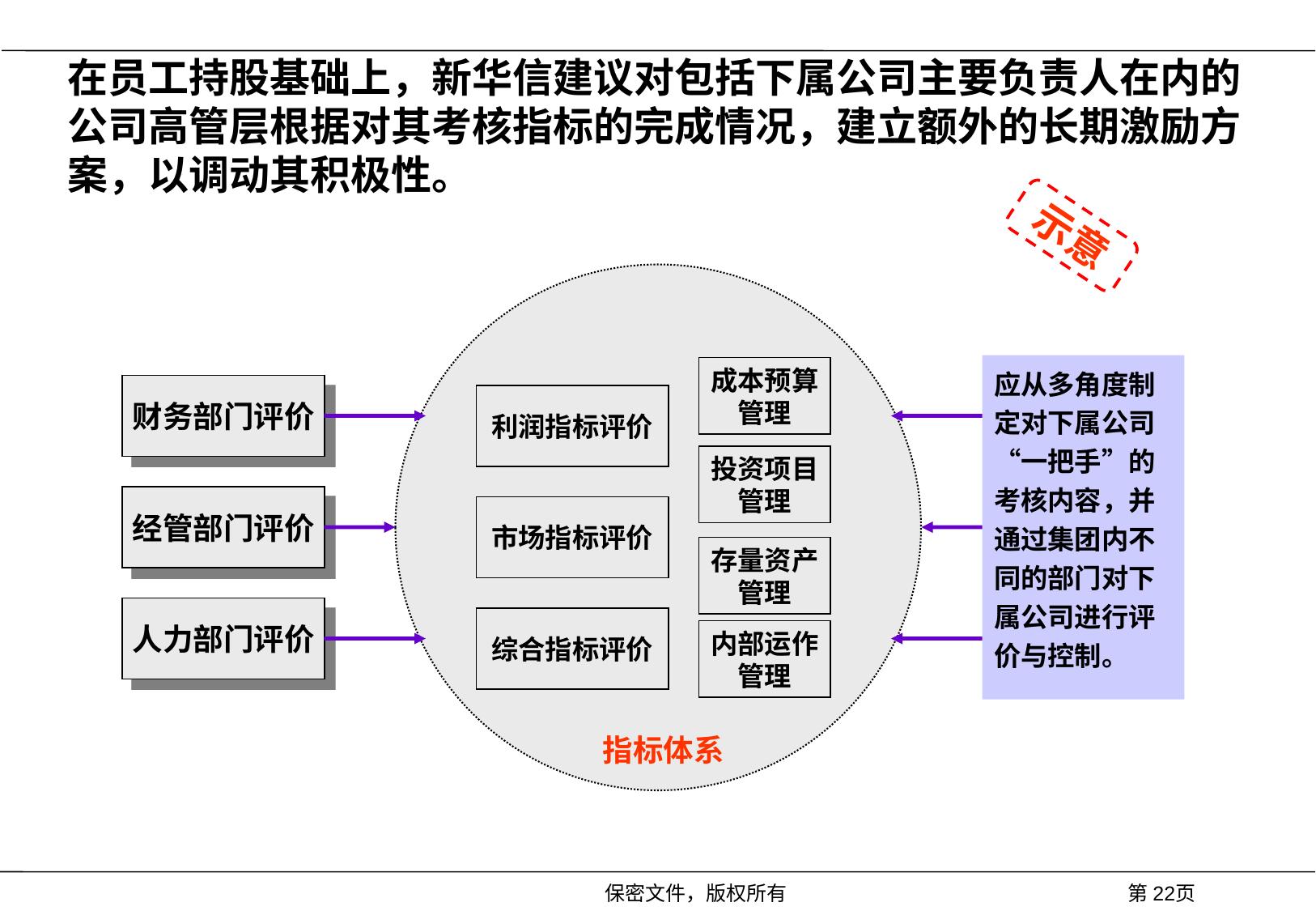

# 在员工持股基础上，新华信建议对包括下属公司主要负责人在内的公司高管层根据对其考核指标的完成情况，建立额外的长期激励方案，以调动其积极性。
示意

应从多角度制定对下属公司“一把手”的考核内容，并通过集团内不同的部门对下属公司进行评价与控制。
成本预算管理
财务部门评价
利润指标评价

投资项目管理
经管部门评价
市场指标评价

存量资产管理
人力部门评价
综合指标评价
内部运作管理

指标体系